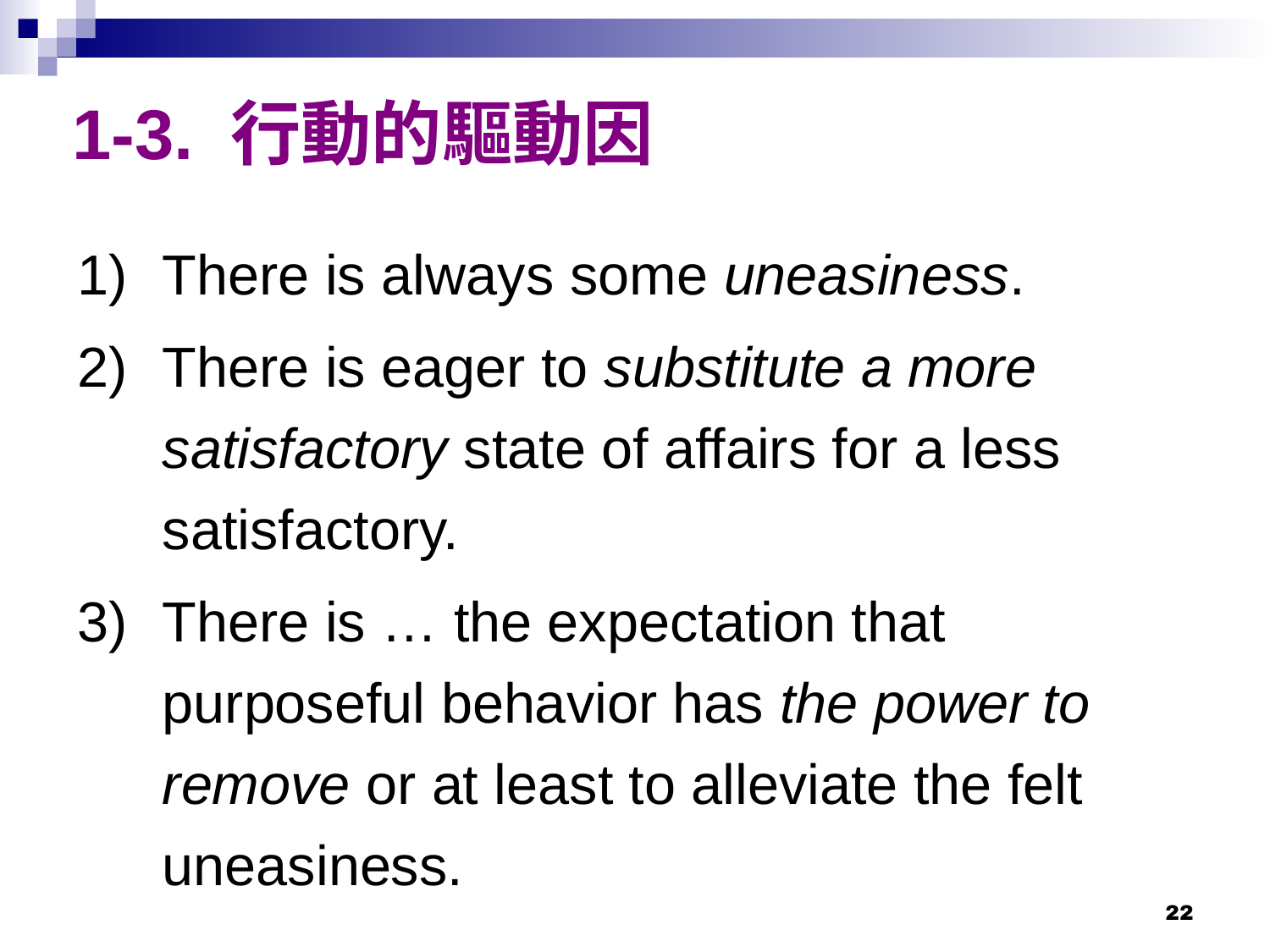

# 1-3. 行動的驅動因
There is always some uneasiness.
There is eager to substitute a more satisfactory state of affairs for a less satisfactory.
There is … the expectation that purposeful behavior has the power to remove or at least to alleviate the felt uneasiness.
22